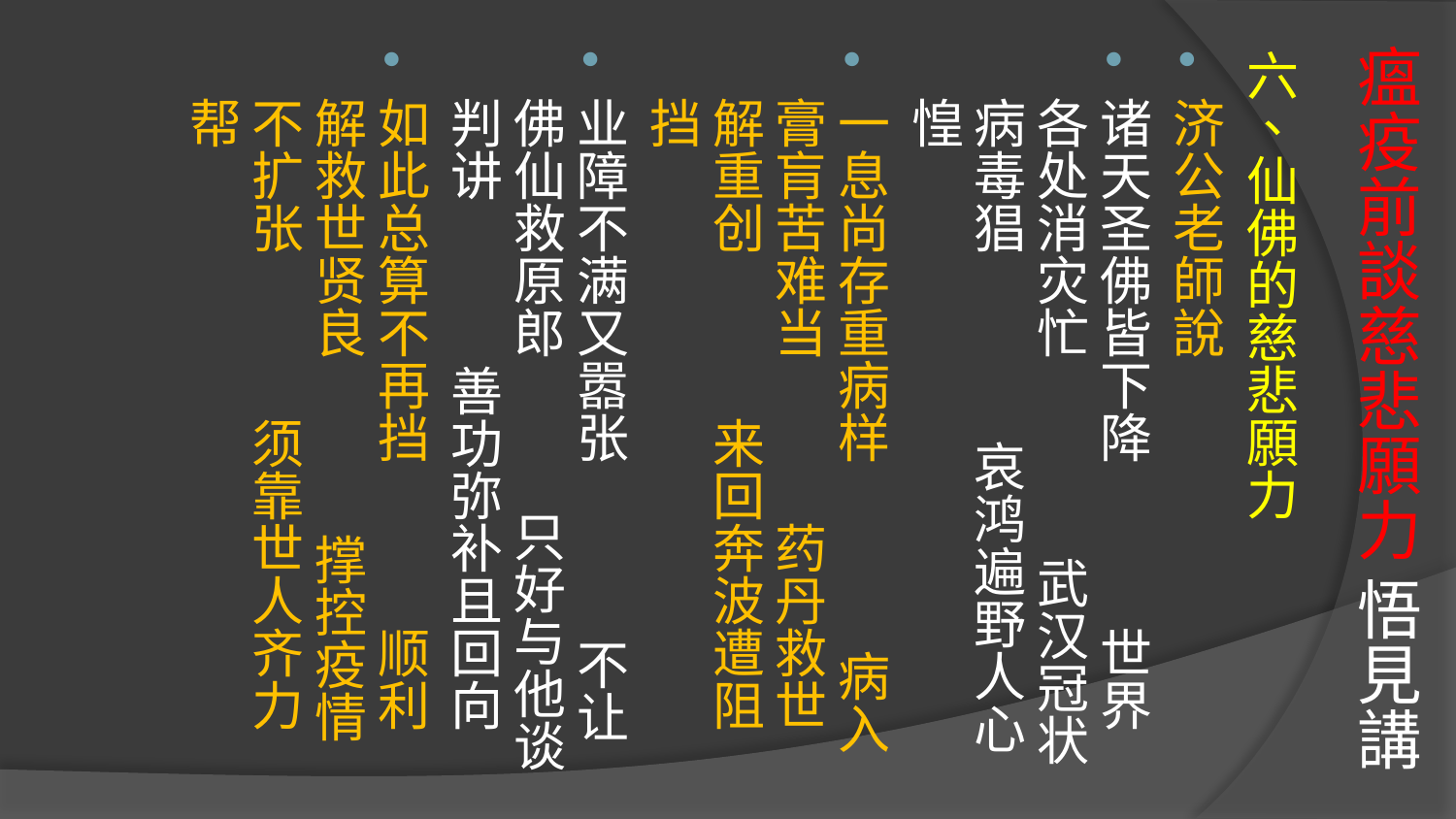

# 瘟疫前談慈悲願力 悟見講
六、仙佛的慈悲願力
济公老師說
诸天圣佛皆下降              世界各处消灾忙                 武汉冠状病毒猖                哀鸿遍野人心惶
一息尚存重病样                病入膏肓苦难当              药丹救世解重创              来回奔波遭阻挡
业障不满又嚣张               不让佛仙救原郎             只好与他谈判讲              善功弥补且回向
如此总算不再挡              顺利解救世贤良               撑控疫情不扩张              须靠世人齐力帮